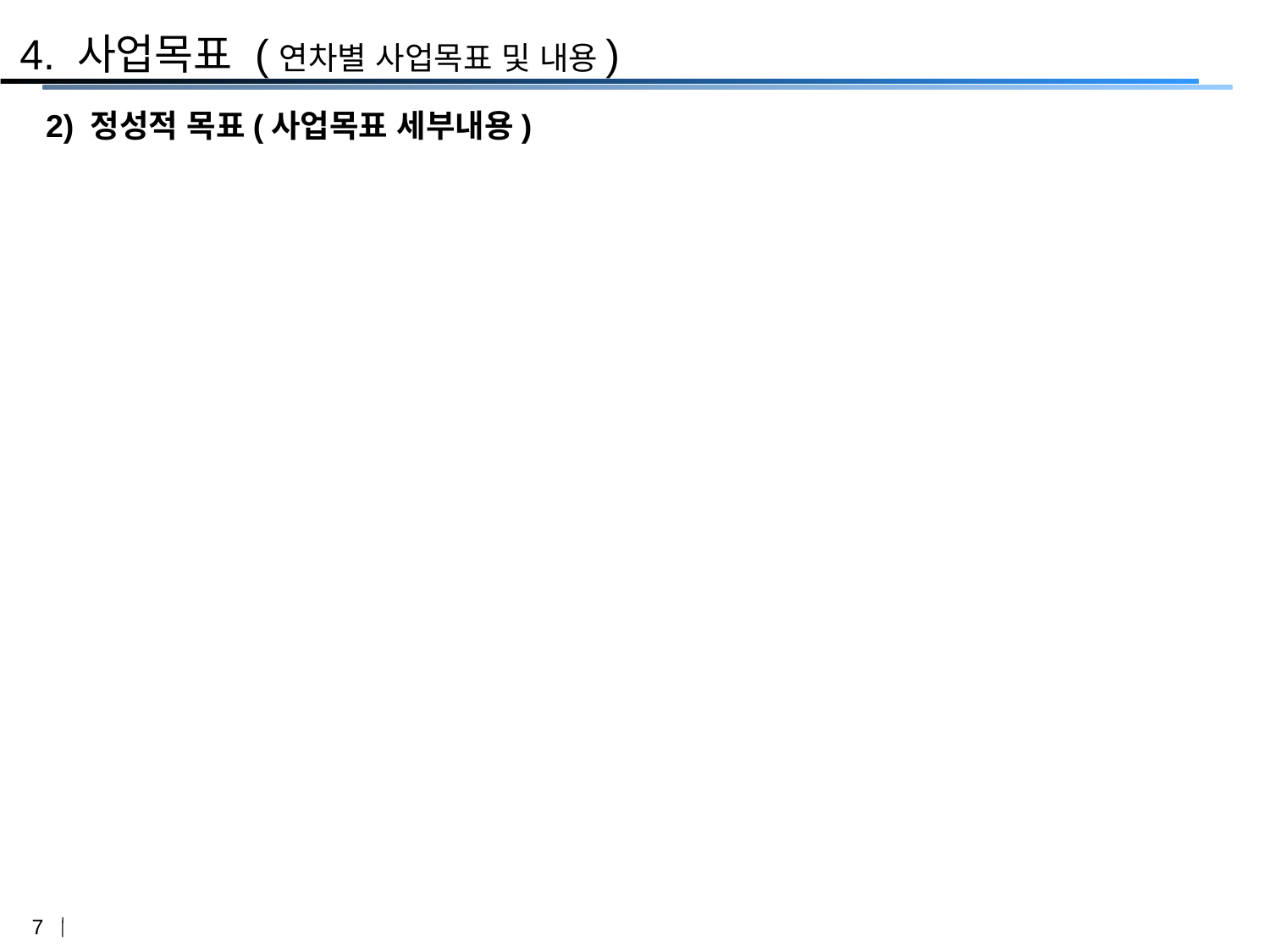

# 4. 사업목표 (연차별 사업목표 및 내용)
2) 정성적 목표(사업목표 세부내용)